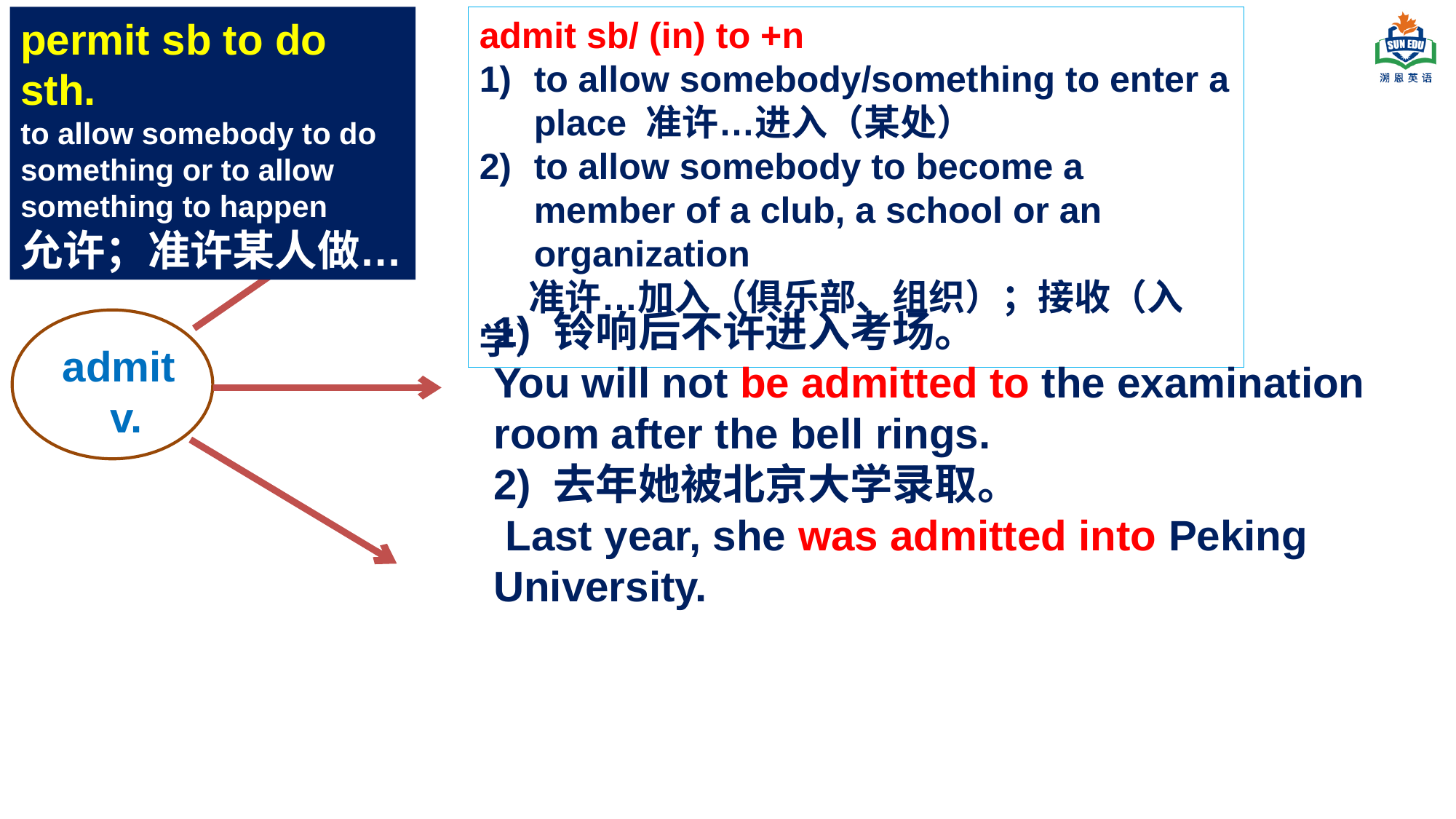

permit sb to do sth.
to allow somebody to do something or to allow something to happen
允许；准许某人做…
admit sb/ (in) to +n
to allow somebody/something to enter a place 准许…进入（某处）
to allow somebody to become a member of a club, a school or an organization
    准许…加入（俱乐部、组织）；接收（入学）
1) 铃响后不许进入考场。
You will not be admitted to the examination room after the bell rings.
2) 去年她被北京大学录取。
 Last year, she was admitted into Peking University.

admit
    v.